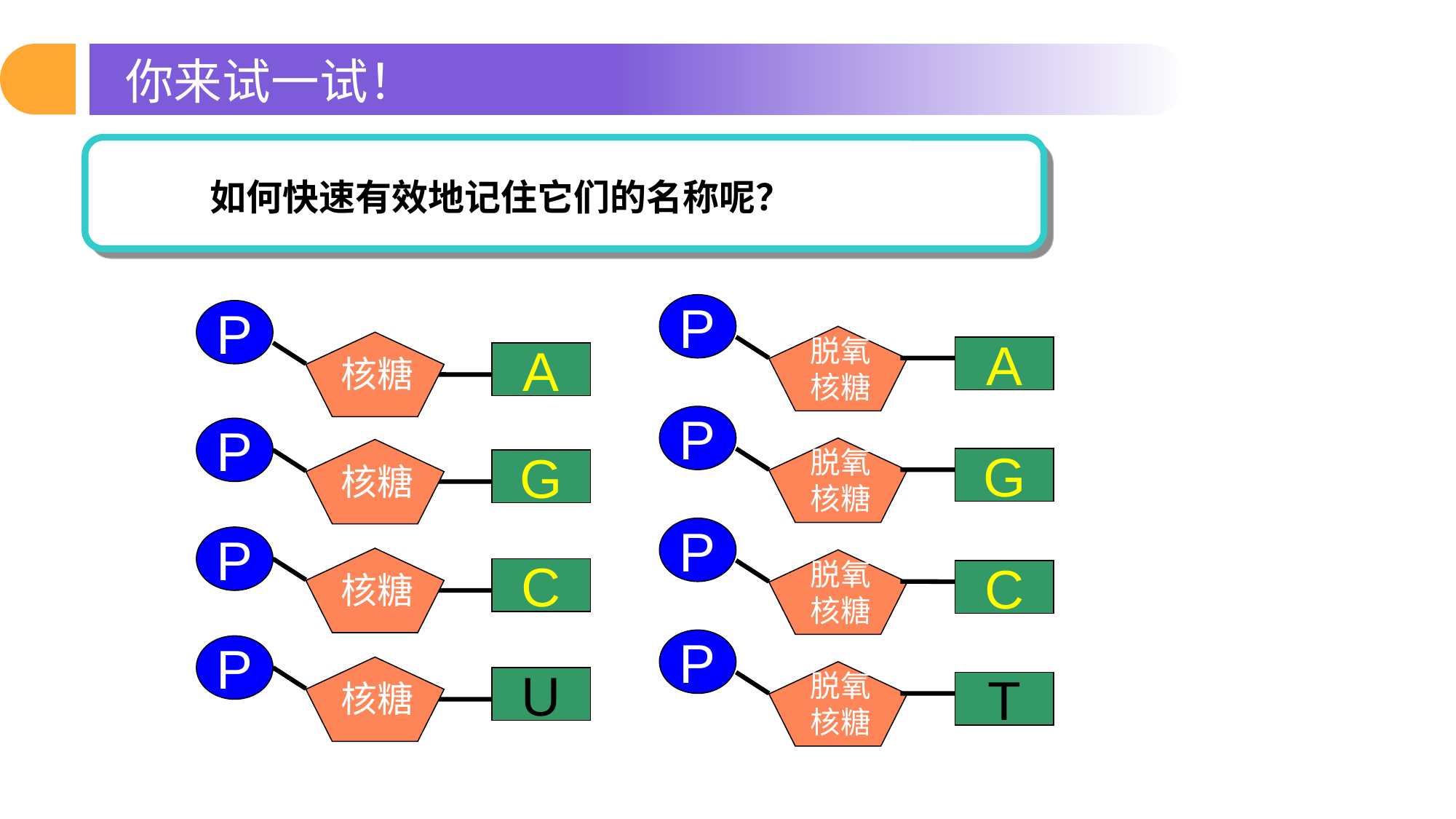

你来试一试！

如何快速有效地记住它们的名称呢？
P
脱氧
核糖

A

P

核糖

A

P
脱氧
核糖

G

P

核糖

G

P
脱氧
核糖

C

P

核糖

C

P
脱氧
核糖

T

P

核糖

U